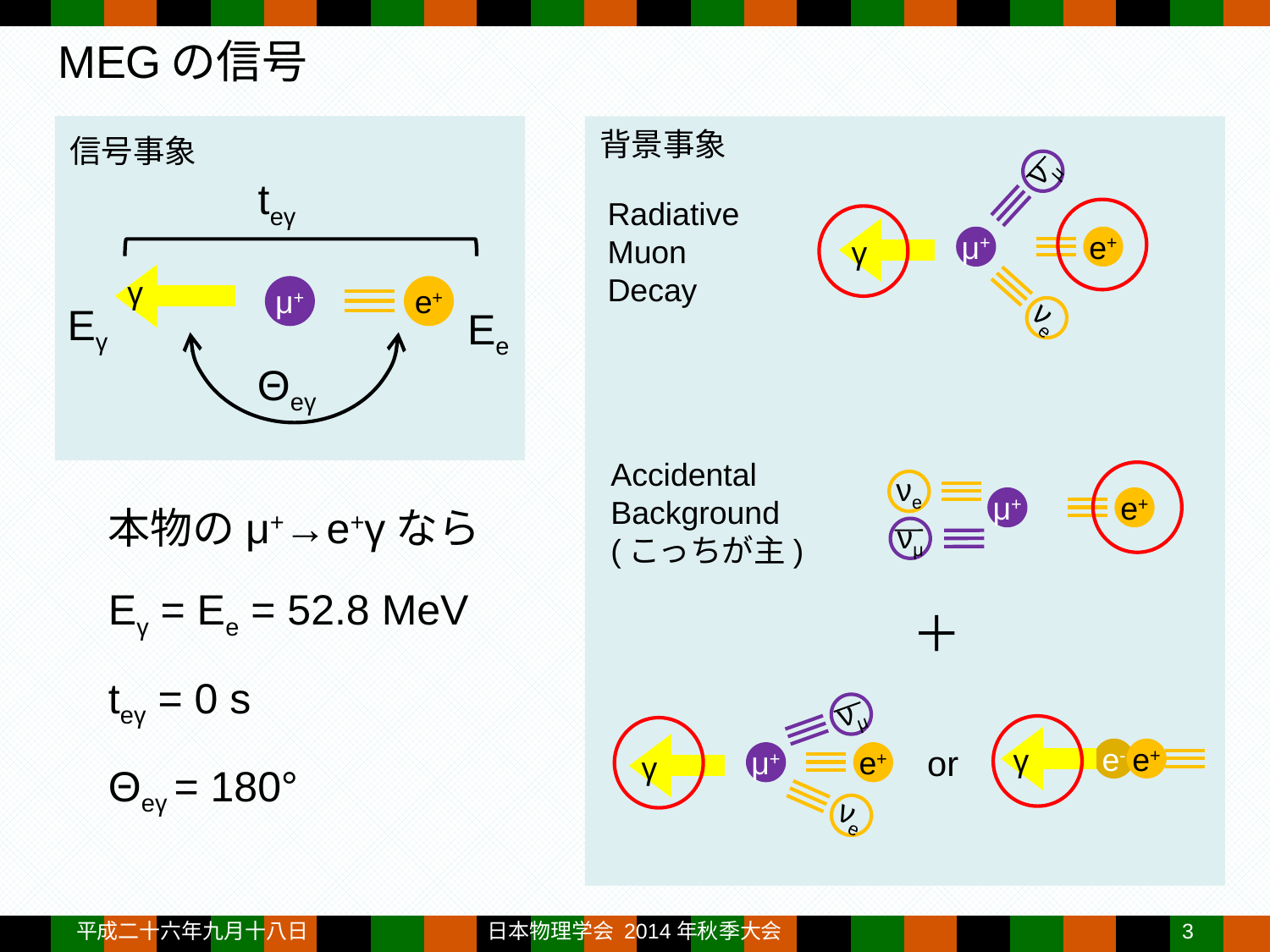

# MEGの信号

背景事象
信号事象
νμ
γ
μ+
e+
νe
teγ
Radiative
Muon Decay

γ
μ+
e+
Eγ
Ee
Θeγ
Accidental
Background
(こっちが主)

νe
μ+
e+
νμ
本物のμ+→e+γなら

Eγ = Ee = 52.8 MeV

teγ = 0 s

Θeγ = 180°
＋
νμ

γ
μ+
e+
νe

γ
e+
e-
or
平成二十六年九月十八日
日本物理学会 2014年秋季大会
3